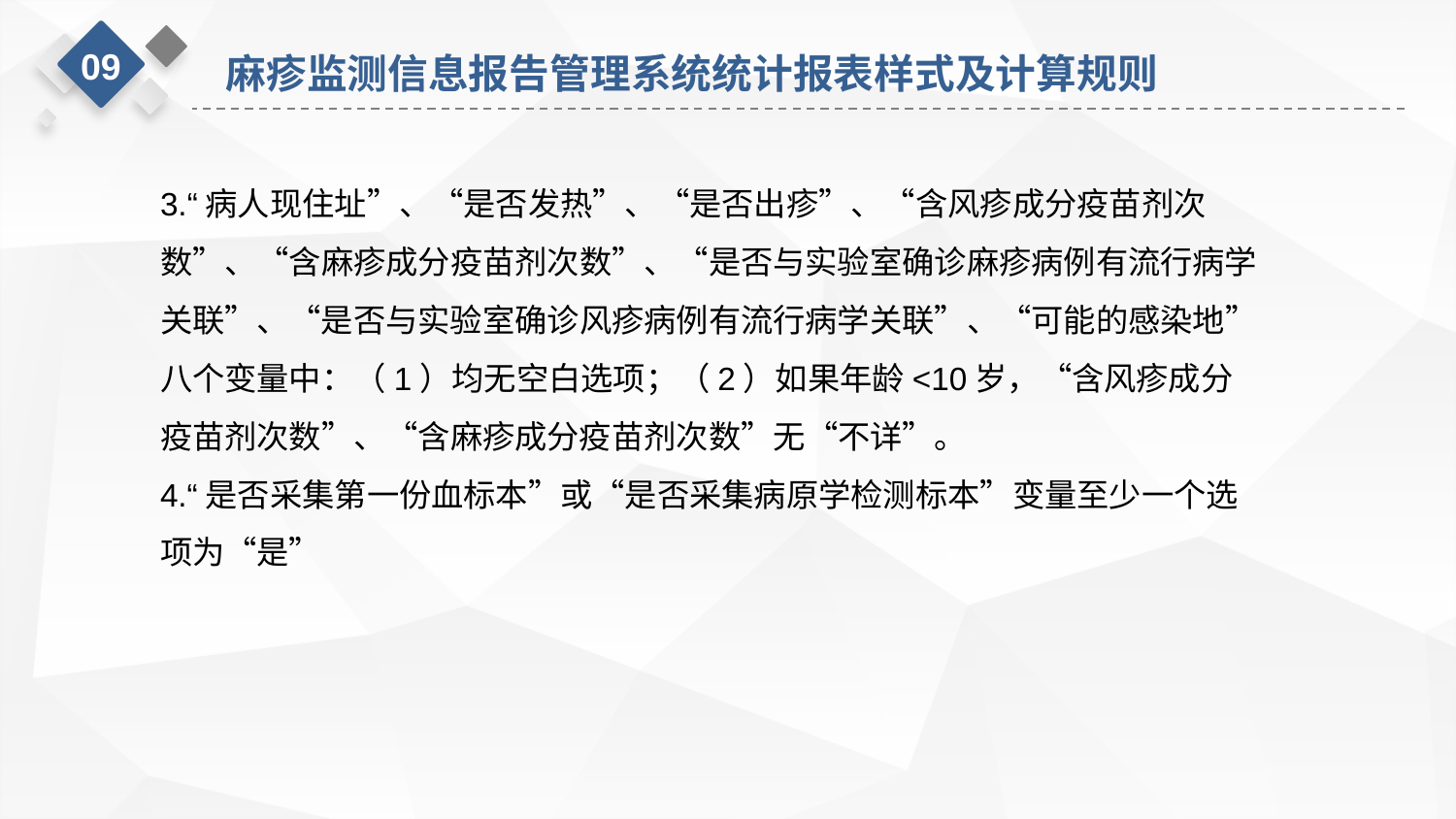

09

麻疹监测信息报告管理系统统计报表样式及计算规则
3.“病人现住址”、“是否发热”、“是否出疹”、“含风疹成分疫苗剂次数”、“含麻疹成分疫苗剂次数”、“是否与实验室确诊麻疹病例有流行病学关联”、“是否与实验室确诊风疹病例有流行病学关联”、“可能的感染地”八个变量中：（1）均无空白选项；（2）如果年龄<10岁，“含风疹成分疫苗剂次数”、“含麻疹成分疫苗剂次数”无“不详”。
4.“是否采集第一份血标本”或“是否采集病原学检测标本”变量至少一个选项为“是”